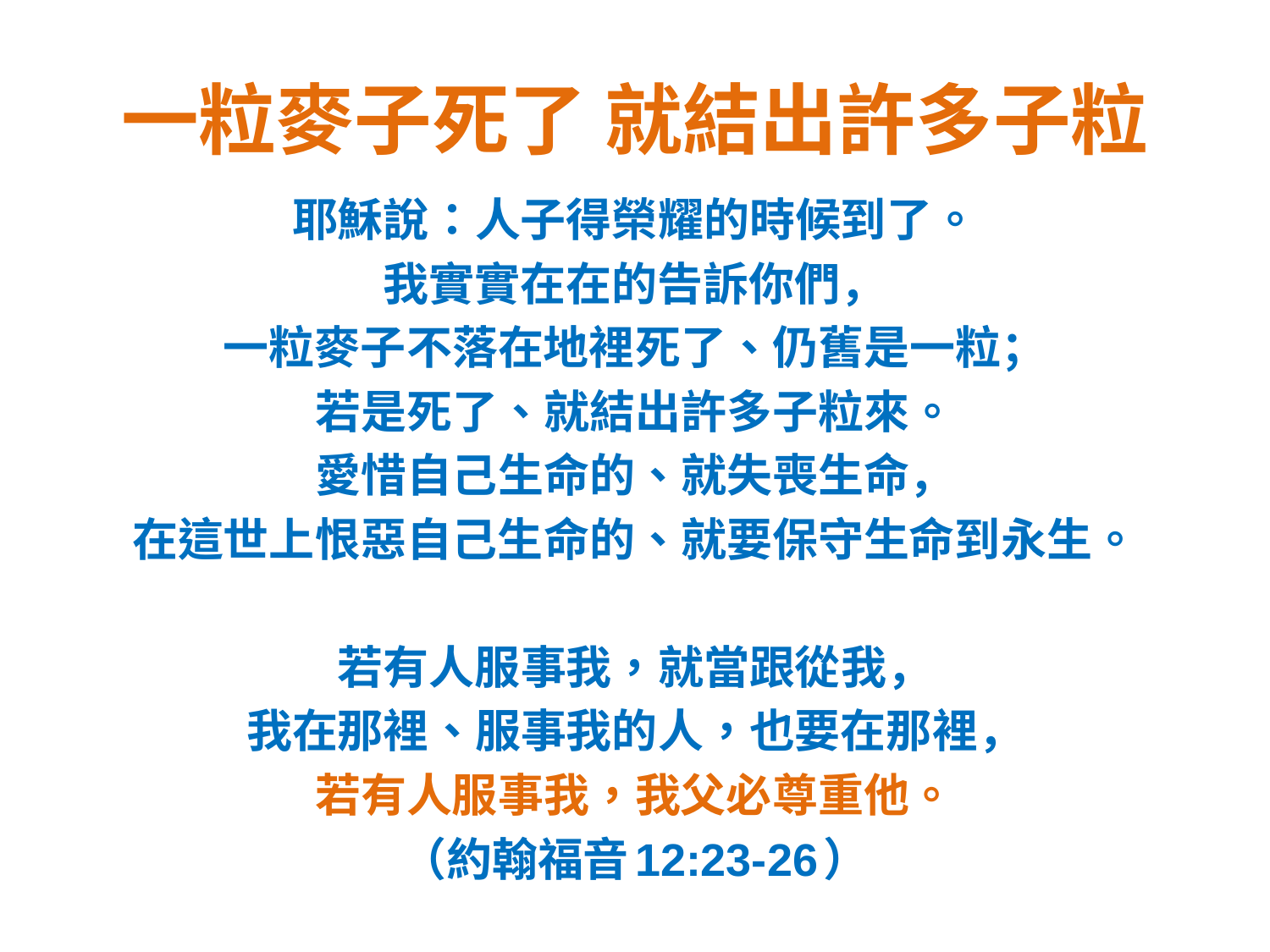

# 一粒麥子死了 就結出許多子粒
耶穌說：人子得榮耀的時候到了。
我實實在在的告訴你們，
一粒麥子不落在地裡死了、仍舊是一粒；
若是死了、就結出許多子粒來。
愛惜自己生命的、就失喪生命，
在這世上恨惡自己生命的、就要保守生命到永生。

若有人服事我，就當跟從我，
我在那裡、服事我的人，也要在那裡，
若有人服事我，我父必尊重他。
（約翰福音12:23-26）